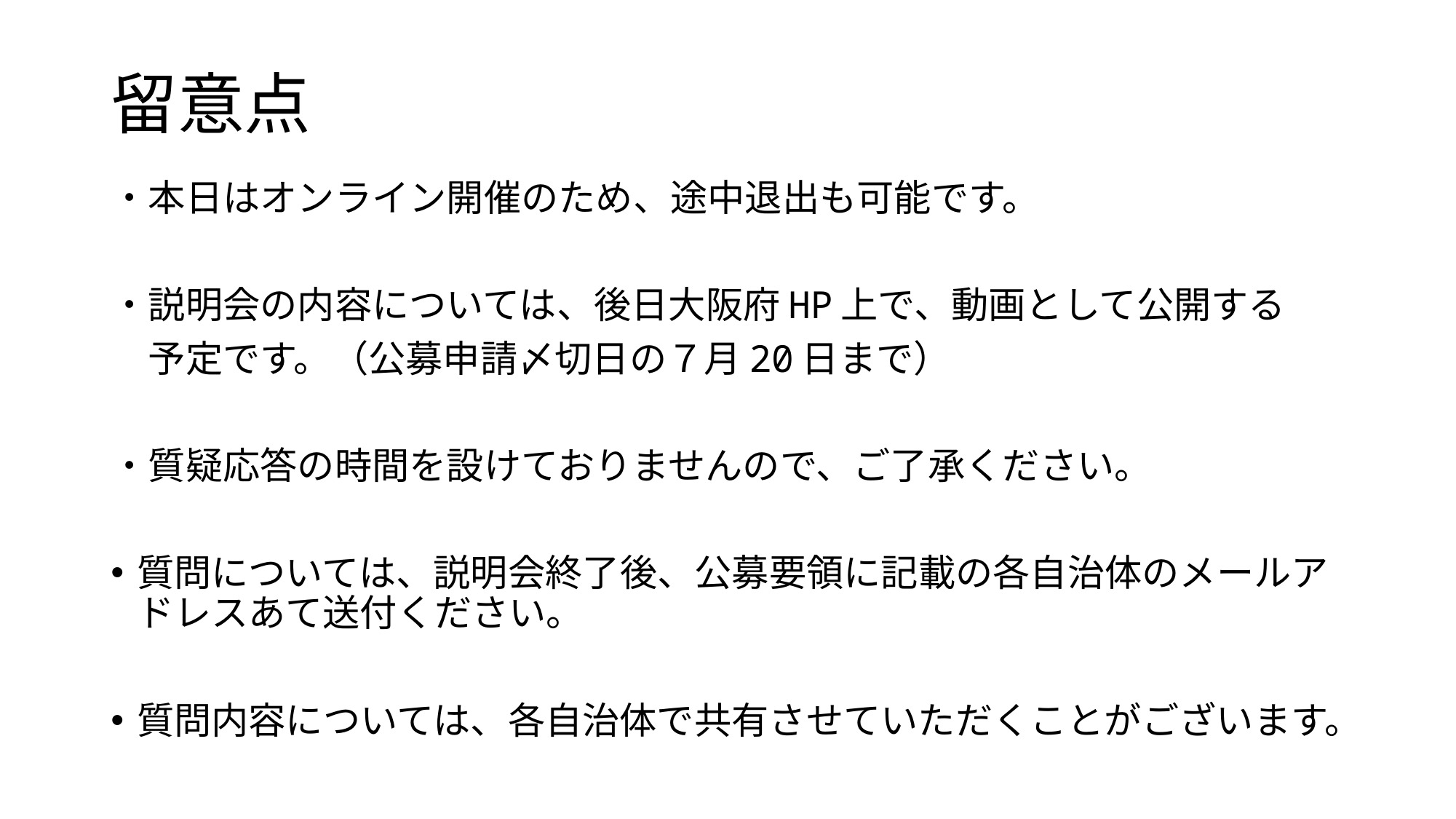

# 留意点
・本日はオンライン開催のため、途中退出も可能です。

・説明会の内容については、後日大阪府HP上で、動画として公開する
　予定です。（公募申請〆切日の７月20日まで）

・質疑応答の時間を設けておりませんので、ご了承ください。

質問については、説明会終了後、公募要領に記載の各自治体のメールアドレスあて送付ください。

質問内容については、各自治体で共有させていただくことがございます。